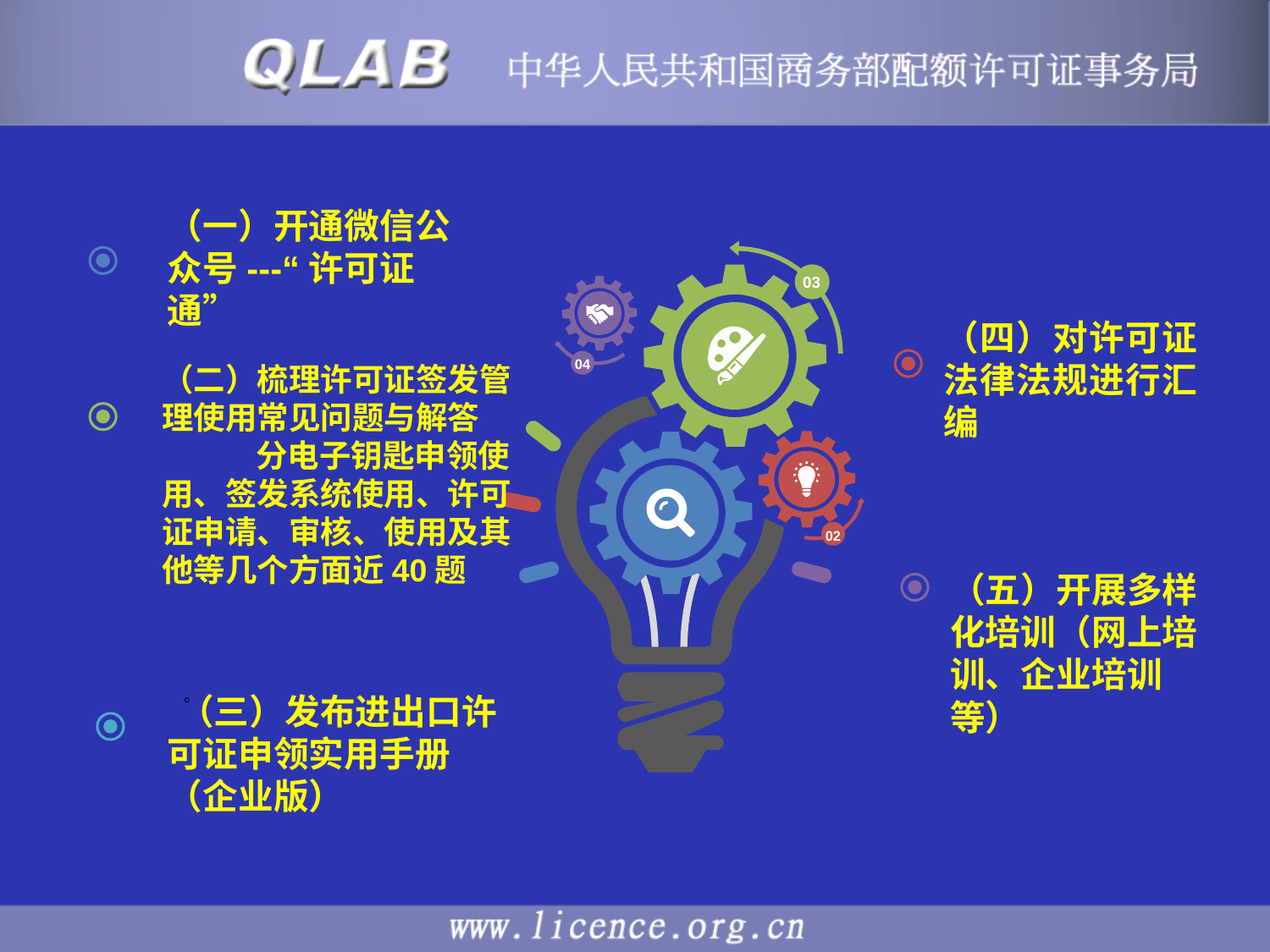

34
（一）开通微信公众号---“许可证通”

03

04

02

（四）对许可证法律法规进行汇编

（二）梳理许可证签发管理使用常见问题与解答
            分电子钥匙申领使用、签发系统使用、许可证申请、审核、使用及其他等几个方面近40题

（五）开展多样化培训（网上培训、企业培训等）

。
 （三）发布进出口许可证申领实用手册（企业版）